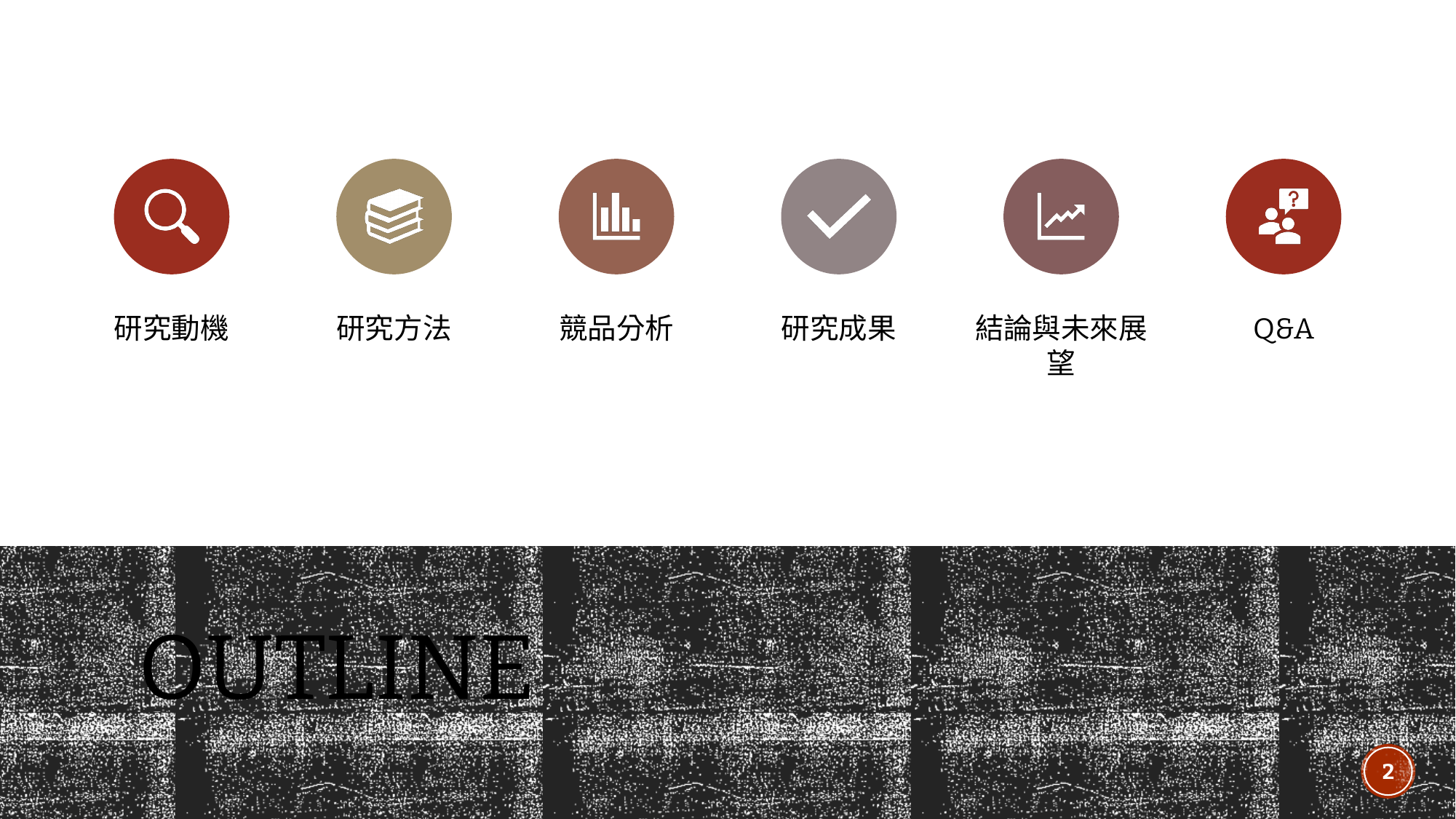

研究動機
研究方法
競品分析
研究成果
結論與未來展望
Q&A

# Outline

2